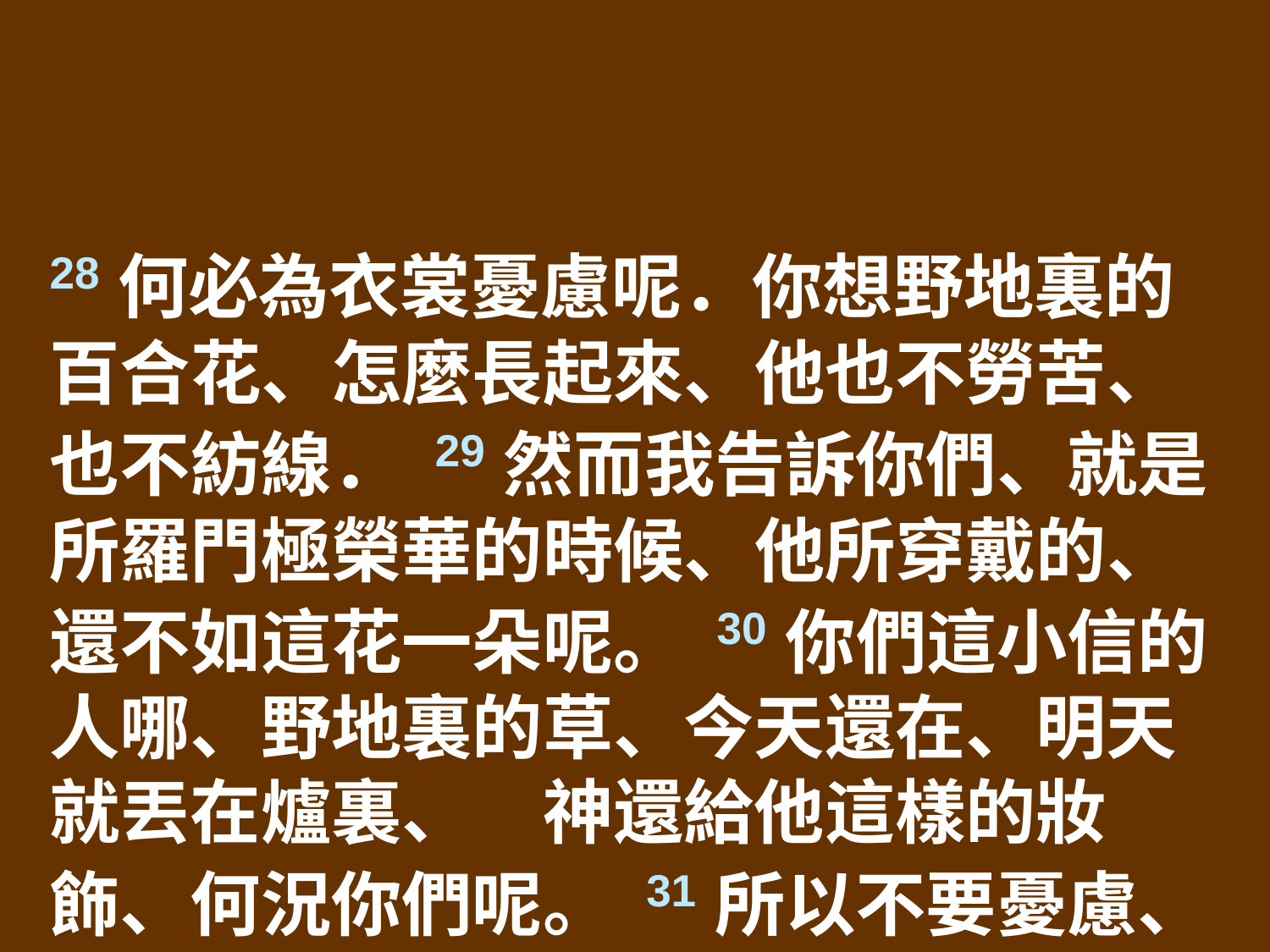

28何必為衣裳憂慮呢．你想野地裏的百合花、怎麼長起來、他也不勞苦、也不紡線． 29然而我告訴你們、就是所羅門極榮華的時候、他所穿戴的、還不如這花一朵呢。 30你們這小信的人哪、野地裏的草、今天還在、明天就丟在爐裏、　神還給他這樣的妝飾、何況你們呢。 31所以不要憂慮、說、吃甚麼、喝甚麼、穿甚麼。